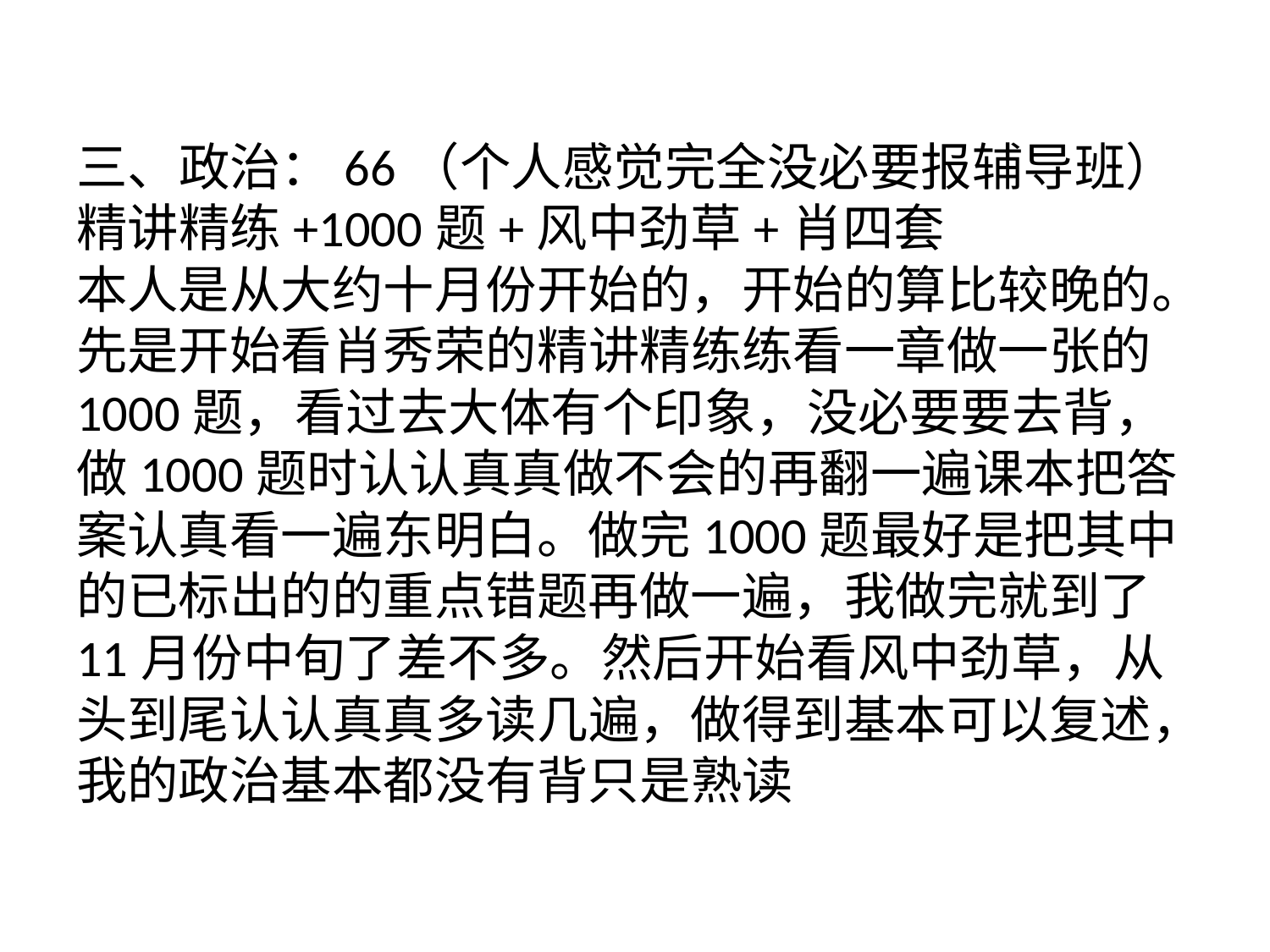

# 三、政治：66（个人感觉完全没必要报辅导班）精讲精练+1000题+风中劲草+肖四套 本人是从大约十月份开始的，开始的算比较晚的。先是开始看肖秀荣的精讲精练练看一章做一张的1000题，看过去大体有个印象，没必要要去背，做1000题时认认真真做不会的再翻一遍课本把答案认真看一遍东明白。做完1000题最好是把其中的已标出的的重点错题再做一遍，我做完就到了11月份中旬了差不多。然后开始看风中劲草，从头到尾认认真真多读几遍，做得到基本可以复述，我的政治基本都没有背只是熟读